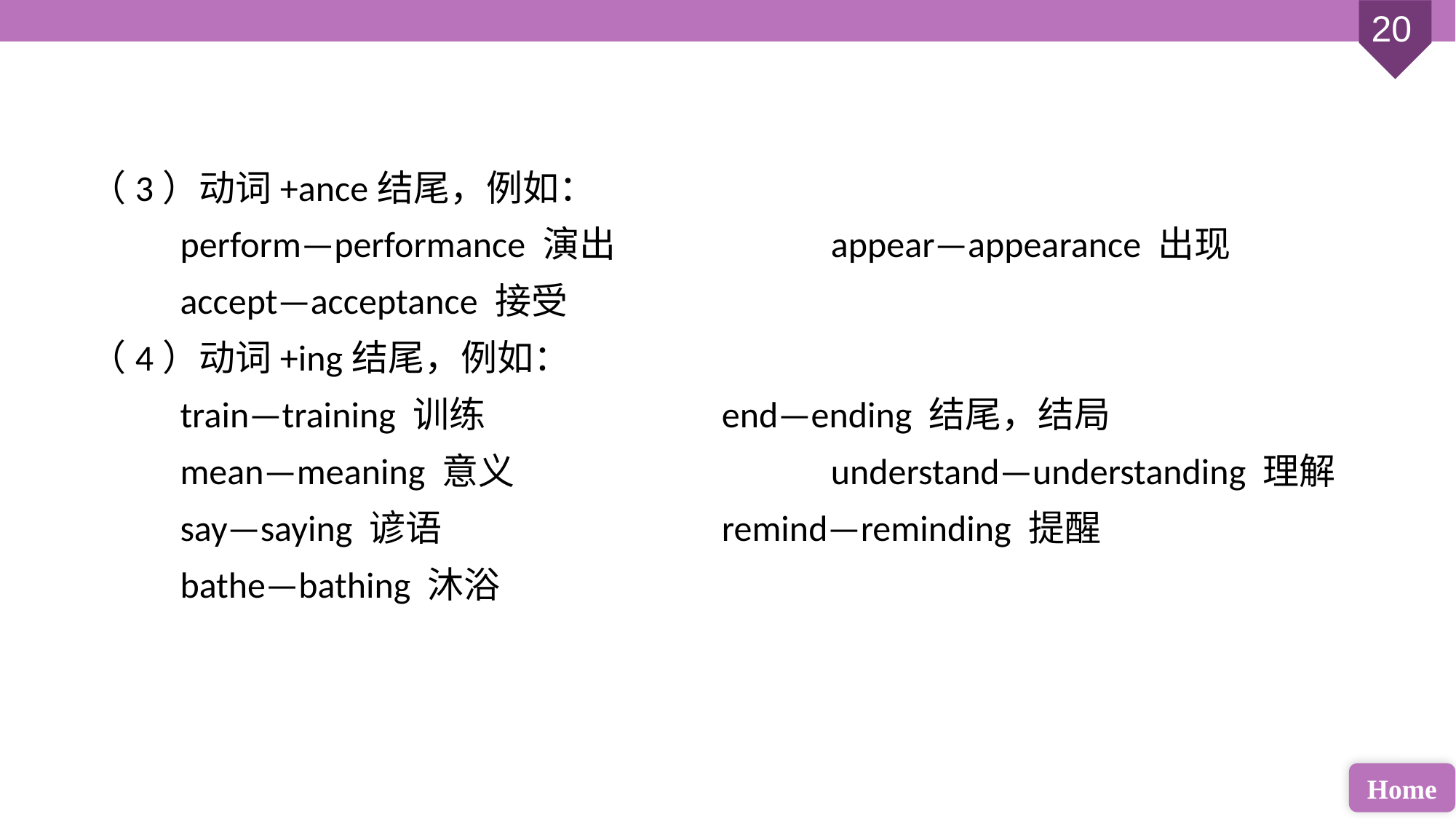

（3）动词+ance结尾，例如：
           perform—performance 演出 		appear—appearance 出现
           accept—acceptance 接受
（4）动词+ing结尾，例如：
           train—training 训练 			end—ending 结尾，结局
           mean—meaning 意义 			understand—understanding 理解
           say—saying 谚语 			remind—reminding 提醒
           bathe—bathing 沐浴